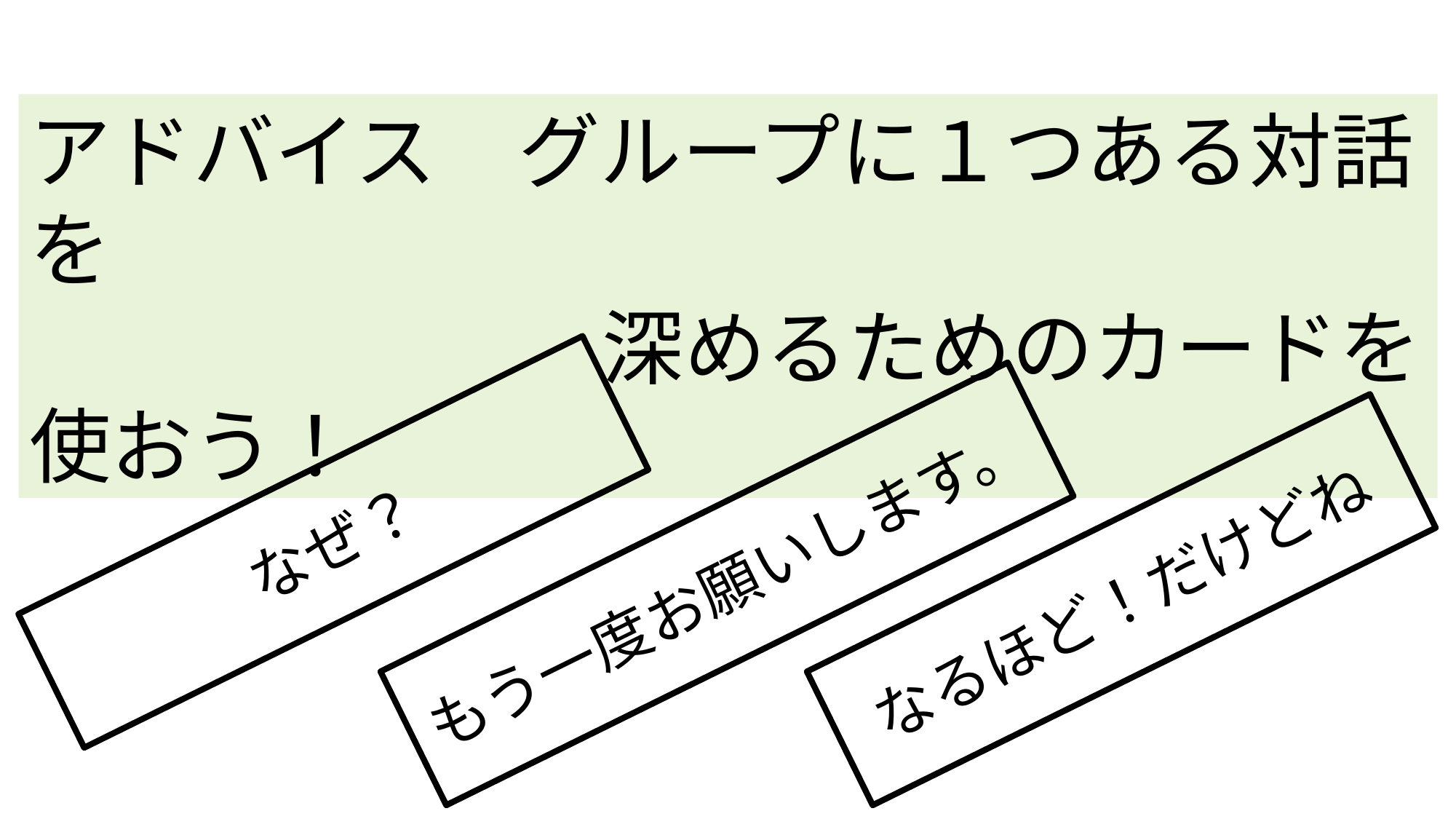

アドバイス　グループに１つある対話を
　　　　　　　深めるためのカードを使おう！

なぜ？

もう一度お願いします。

なるほど！だけどね